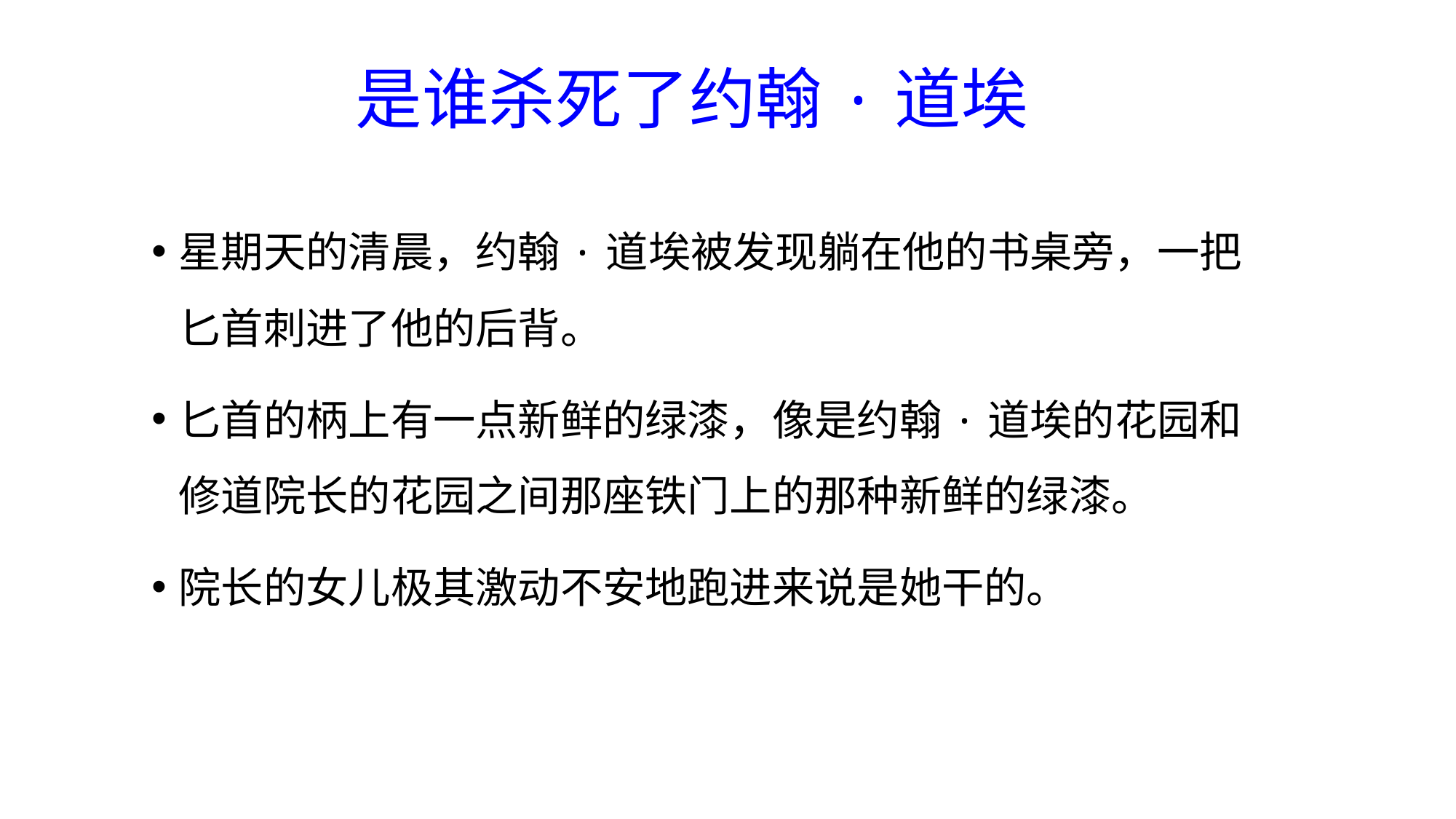

# 是谁杀死了约翰·道埃
星期天的清晨，约翰·道埃被发现躺在他的书桌旁，一把匕首刺进了他的后背。
匕首的柄上有一点新鲜的绿漆，像是约翰·道埃的花园和修道院长的花园之间那座铁门上的那种新鲜的绿漆。
院长的女儿极其激动不安地跑进来说是她干的。